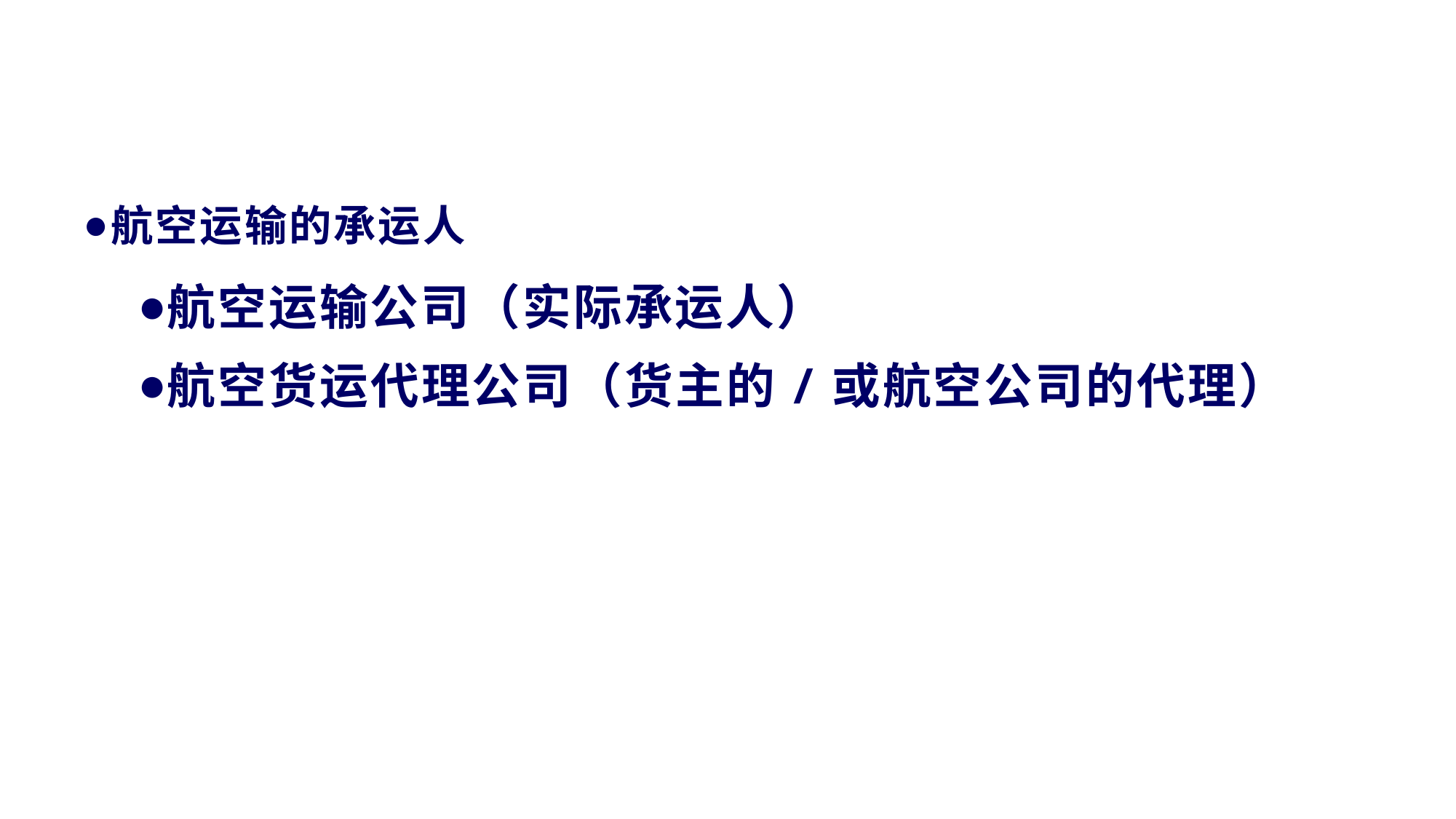

#
航空运输的承运人
航空运输公司（实际承运人）
航空货运代理公司（货主的/或航空公司的代理）